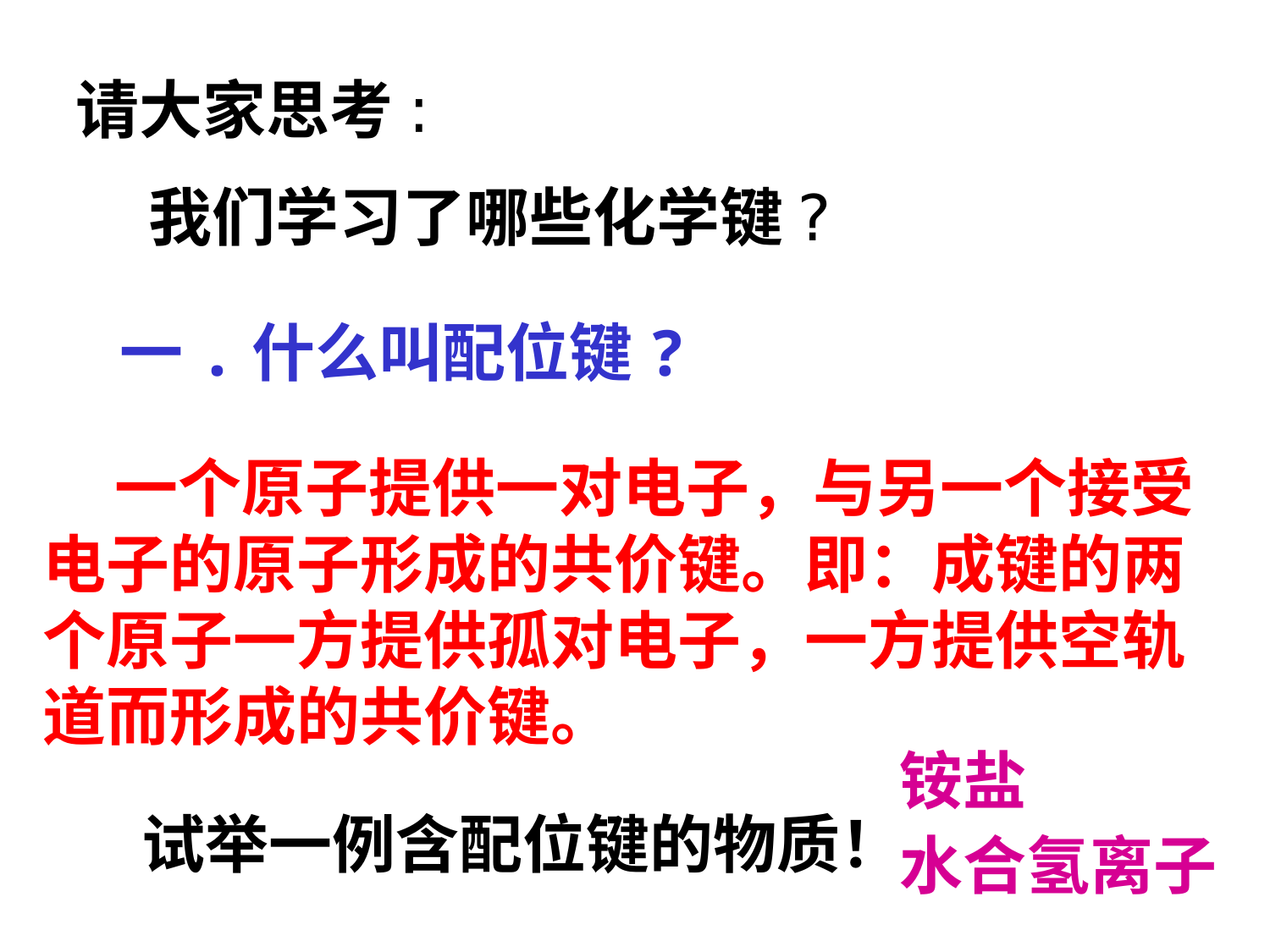

请大家思考:
    我们学习了哪些化学键?
  一.什么叫配位键?
    一个原子提供一对电子，与另一个接受电子的原子形成的共价键。即：成键的两个原子一方提供孤对电子，一方提供空轨道而形成的共价键。
铵盐
    试举一例含配位键的物质！
水合氢离子